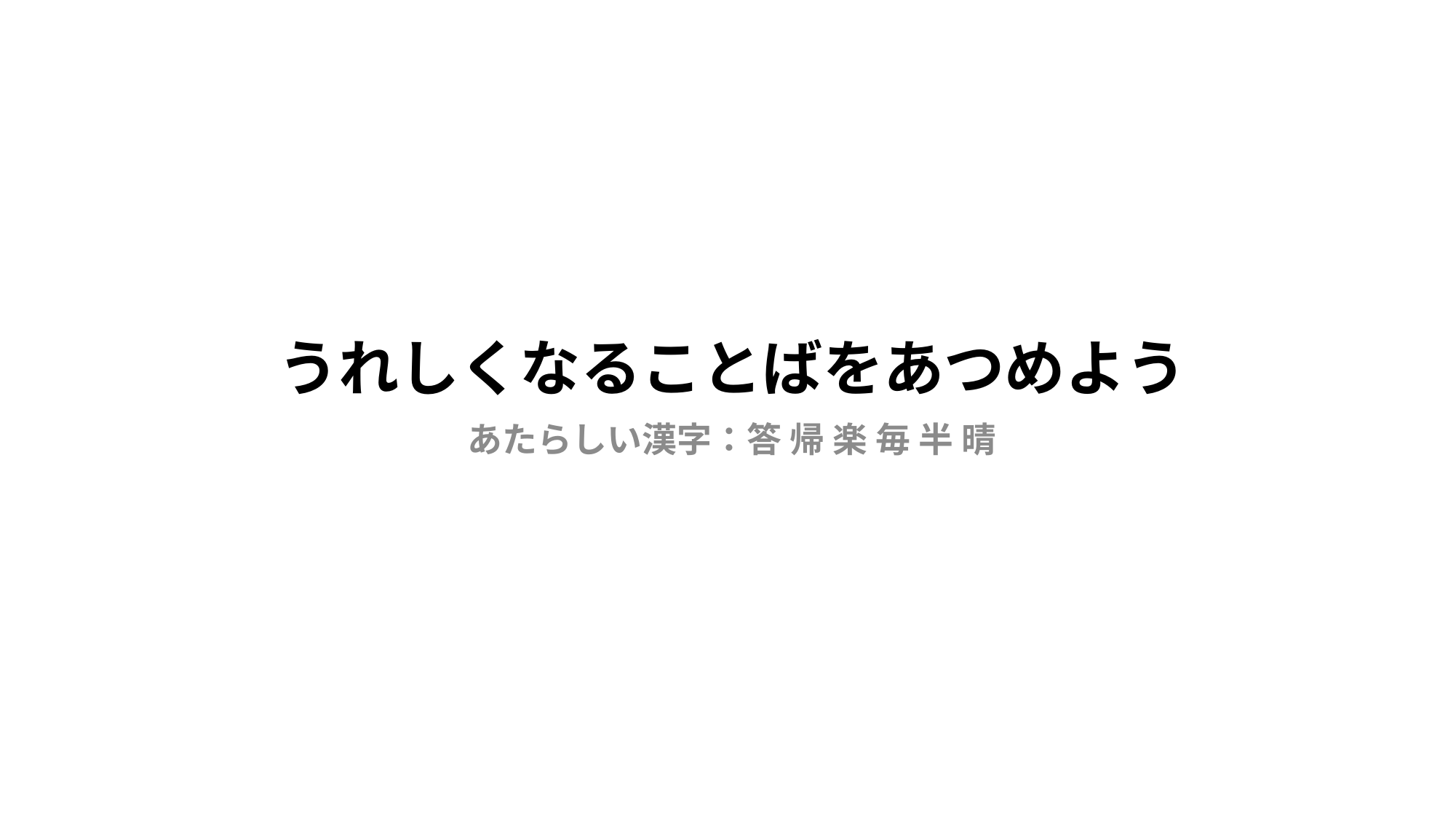

# うれしくなることばをあつめよう
あたらしい漢字：答 帰 楽 毎 半 晴